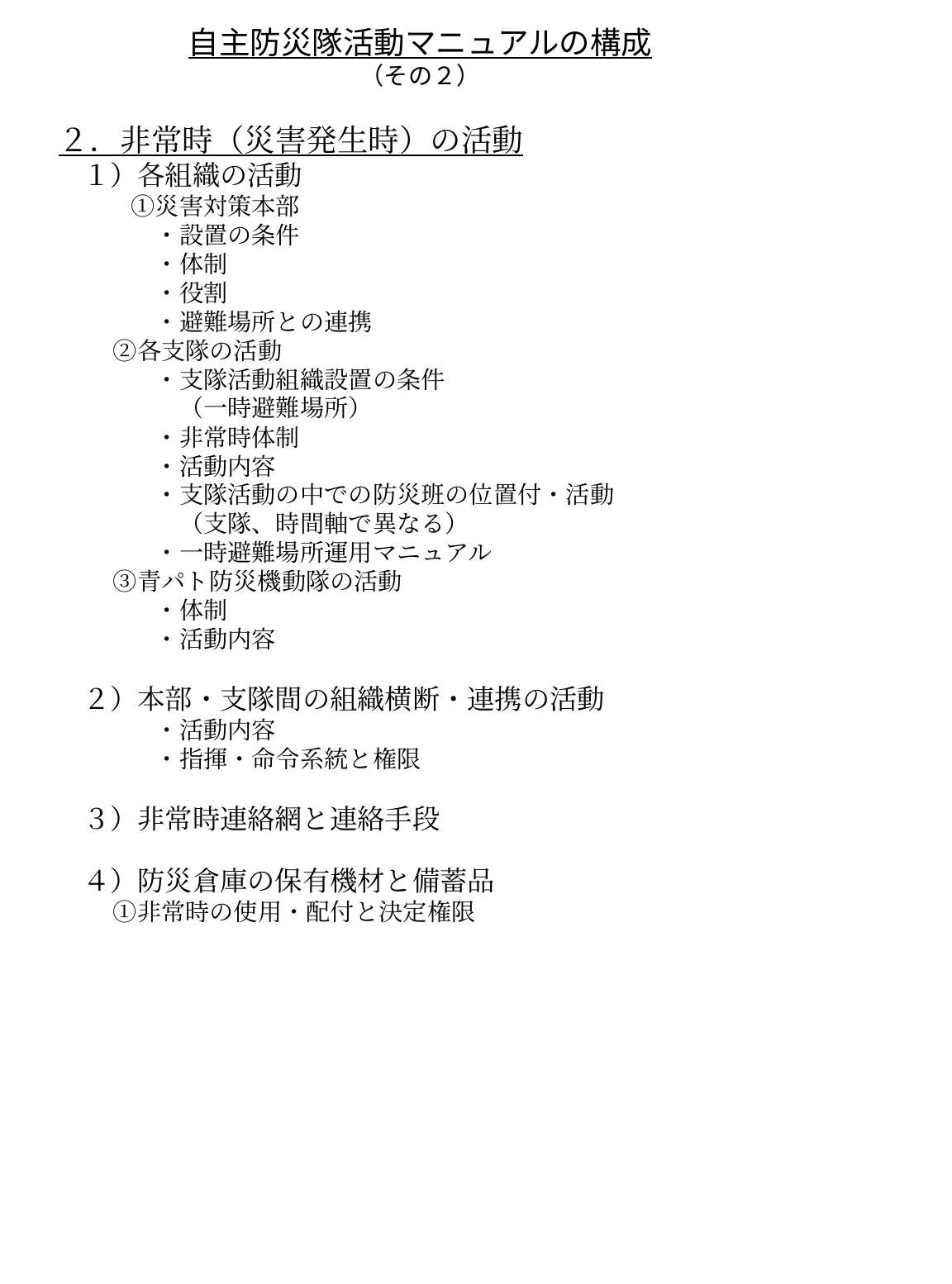

自主防災隊活動マニュアルの構成
（その２）
２．非常時（災害発生時）の活動
　１）各組織の活動
　　　①災害対策本部
　　　　・設置の条件
　　　　・体制
　　　　・役割
　　　　・避難場所との連携
　　 ②各支隊の活動
　　　　・支隊活動組織設置の条件
　　　　　（一時避難場所）
　　　　・非常時体制
　　　　・活動内容
　　　　・支隊活動の中での防災班の位置付・活動
　　　　　（支隊、時間軸で異なる）
　　　　・一時避難場所運用マニュアル
　　 ③青パト防災機動隊の活動
　　　　・体制
　　　　・活動内容

　２）本部・支隊間の組織横断・連携の活動
　　　　・活動内容
　　　　・指揮・命令系統と権限

　３）非常時連絡網と連絡手段

　４）防災倉庫の保有機材と備蓄品
　　 ①非常時の使用・配付と決定権限